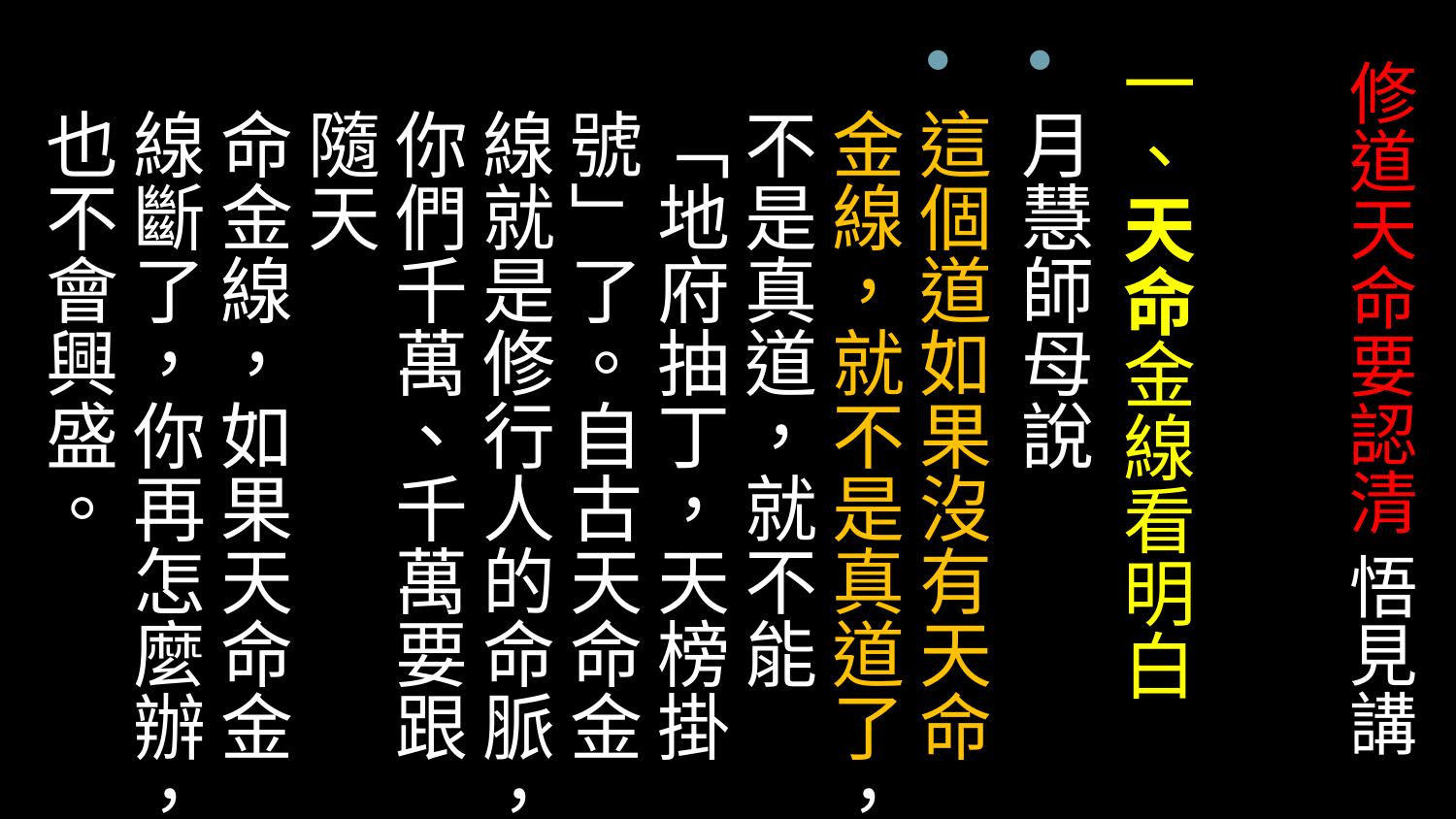

# 修道天命要認清 悟見講
一、天命金線看明白
月慧師母說
這個道如果沒有天命金線，就不是真道了，不是真道，就不能「地府抽丁，天榜掛號」了。自古天命金線就是修行人的命脈，你們千萬、千萬要跟隨天
命金線，如果天命金線斷了，你再怎麼辦，也不會興盛。